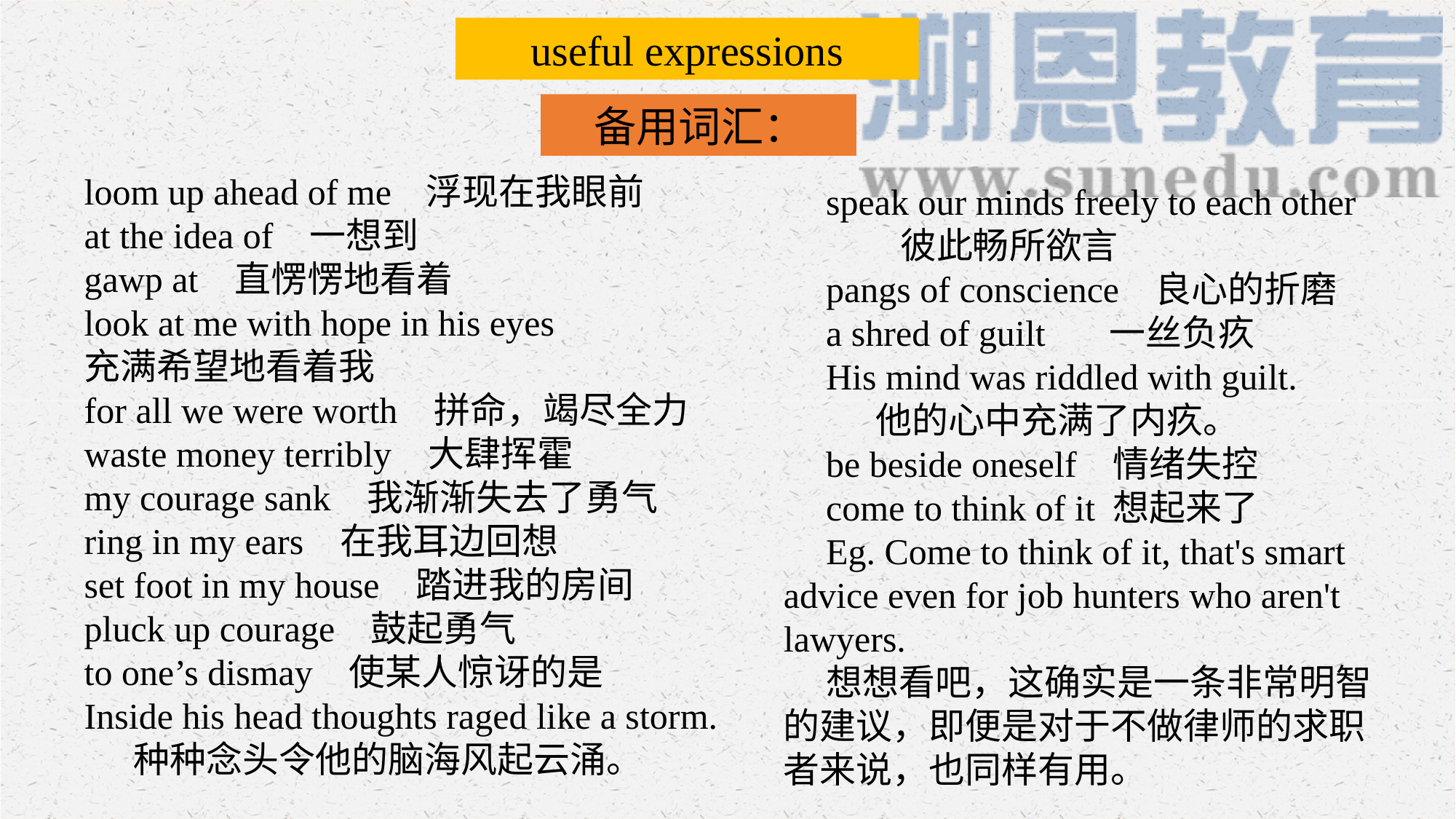

useful expressions
备用词汇：
loom up ahead of me    浮现在我眼前
at the idea of   一想到
gawp at   直愣愣地看着
look at me with hope in his eyes
充满希望地看着我
for all we were worth   拼命，竭尽全力
waste money terribly   大肆挥霍
my courage sank   我渐渐失去了勇气
ring in my ears   在我耳边回想
set foot in my house   踏进我的房间
pluck up courage   鼓起勇气
to one’s dismay   使某人惊讶的是
Inside his head thoughts raged like a storm.
     种种念头令他的脑海风起云涌。
speak our minds freely to each other
        彼此畅所欲言
pangs of conscience   良心的折磨
a shred of guilt      一丝负疚
His mind was riddled with guilt.
     他的心中充满了内疚。
be beside oneself   情绪失控
come to think of it 想起来了
Eg. Come to think of it, that's smart advice even for job hunters who aren't lawyers.
想想看吧，这确实是一条非常明智的建议，即便是对于不做律师的求职者来说，也同样有用。